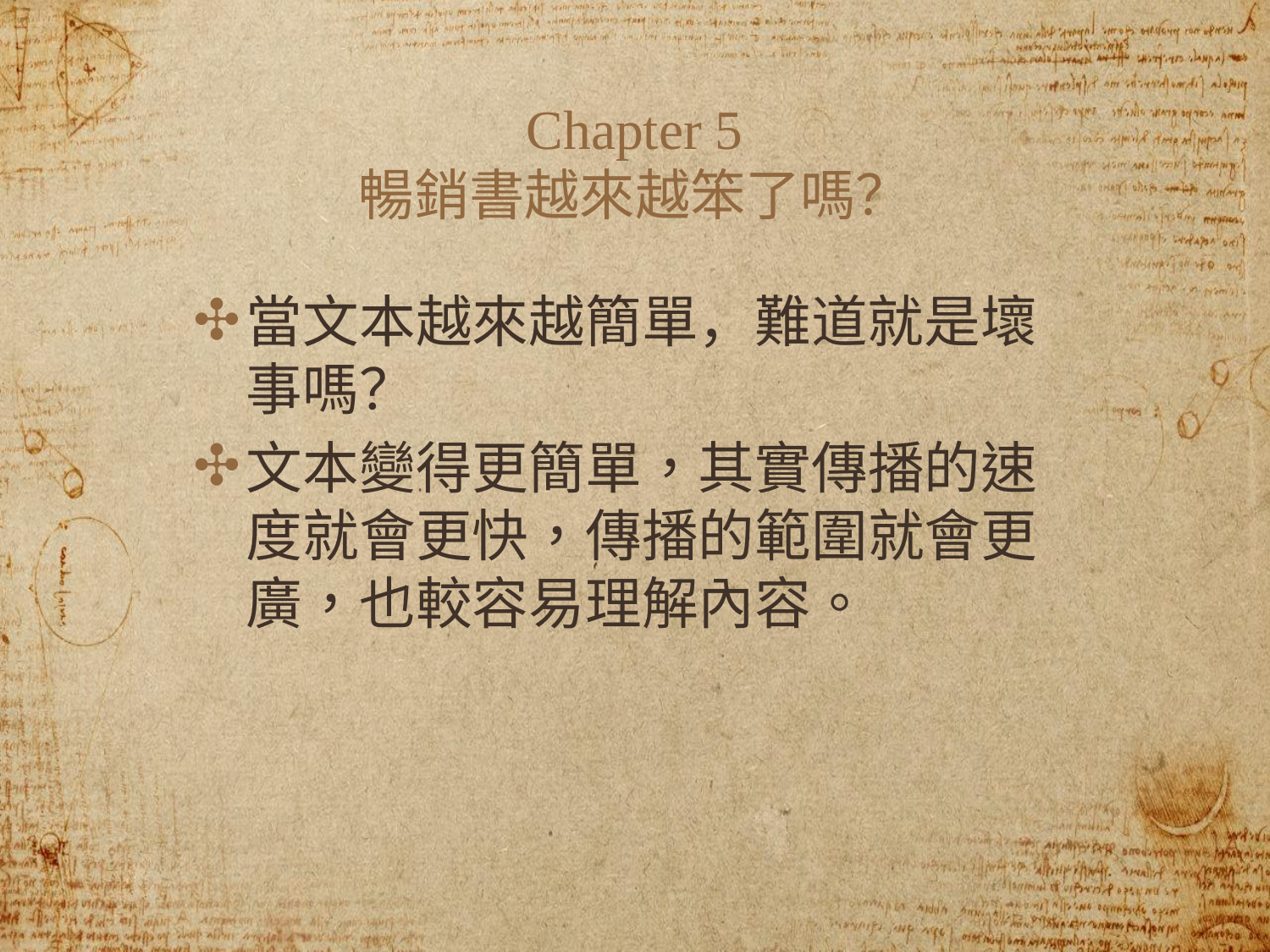

# Chapter 5
暢銷書越來越笨了嗎？
當文本越來越簡單，難道就是壞事嗎？
文本變得更簡單，其實傳播的速度就會更快，傳播的範圍就會更廣，也較容易理解內容。